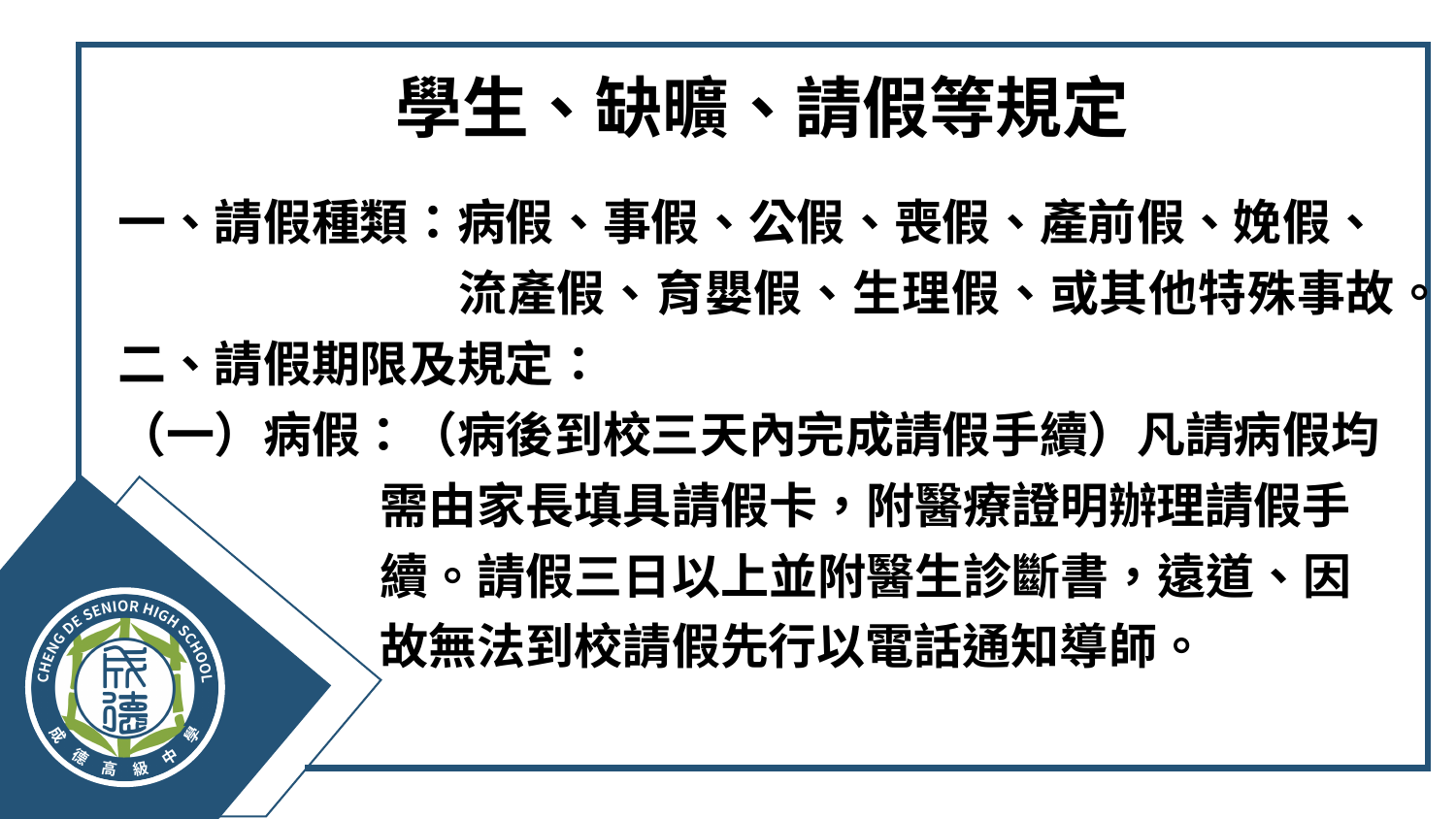

# 學生、缺曠、請假等規定

一、請假種類：病假、事假、公假、喪假、產前假、娩假、
                            流產假、育嬰假、生理假、或其他特殊事故。
二、請假期限及規定：
（一）病假：（病後到校三天內完成請假手續）凡請病假均
                       需由家長填具請假卡，附醫療證明辦理請假手
                       續。請假三日以上並附醫生診斷書，遠道、因
                       故無法到校請假先行以電話通知導師。